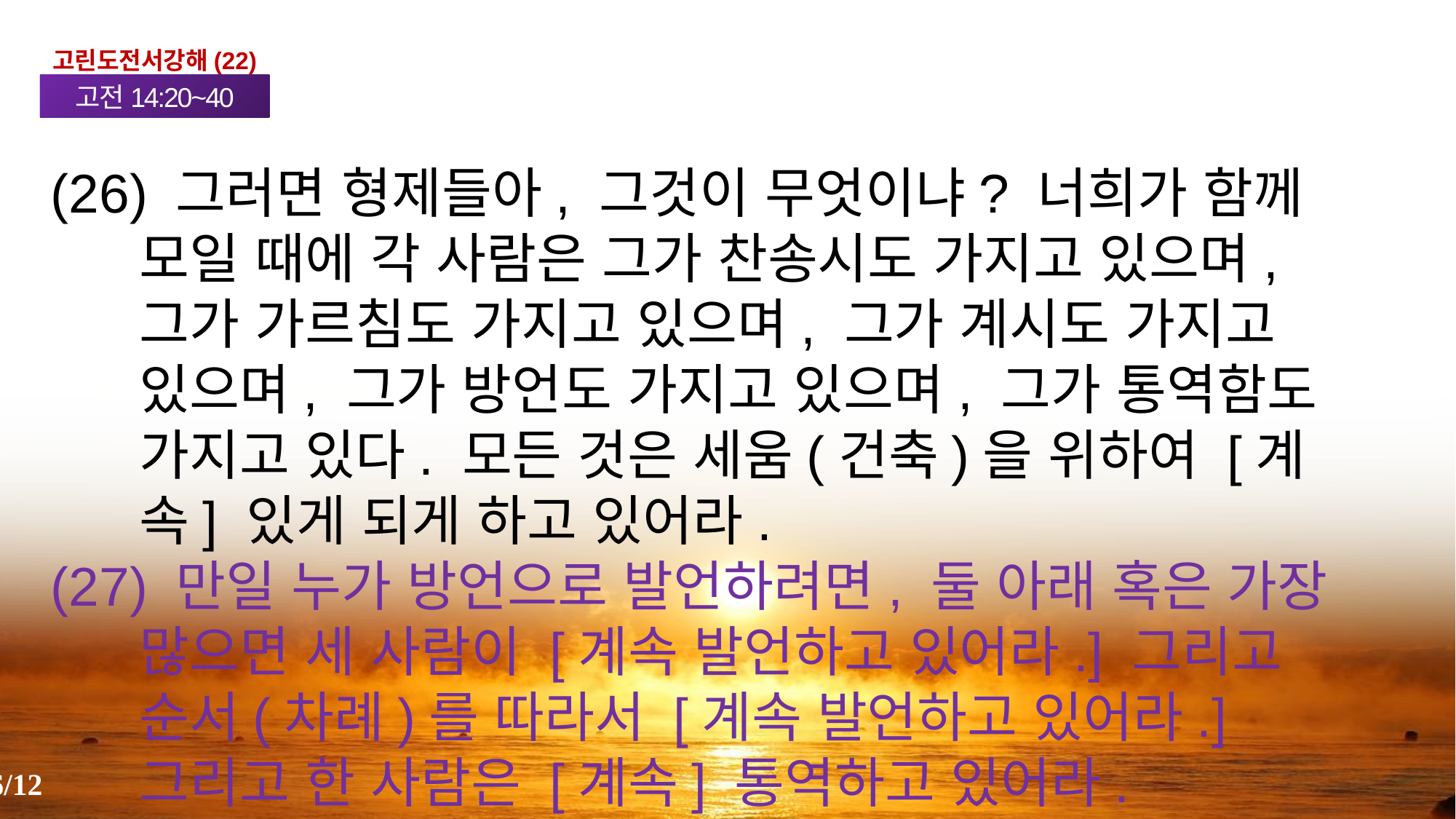

고린도전서강해(22)
고전14:20~40

(26) 그러면 형제들아, 그것이 무엇이냐? 너희가 함께 모일 때에 각 사람은 그가 찬송시도 가지고 있으며, 그가 가르침도 가지고 있으며, 그가 계시도 가지고 있으며, 그가 방언도 가지고 있으며, 그가 통역함도 가지고 있다. 모든 것은 세움(건축)을 위하여 [계속] 있게 되게 하고 있어라.
(27) 만일 누가 방언으로 발언하려면, 둘 아래 혹은 가장 많으면 세 사람이 [계속 발언하고 있어라.] 그리고 순서(차례)를 따라서 [계속 발언하고 있어라.] 그리고 한 사람은 [계속] 통역하고 있어라.